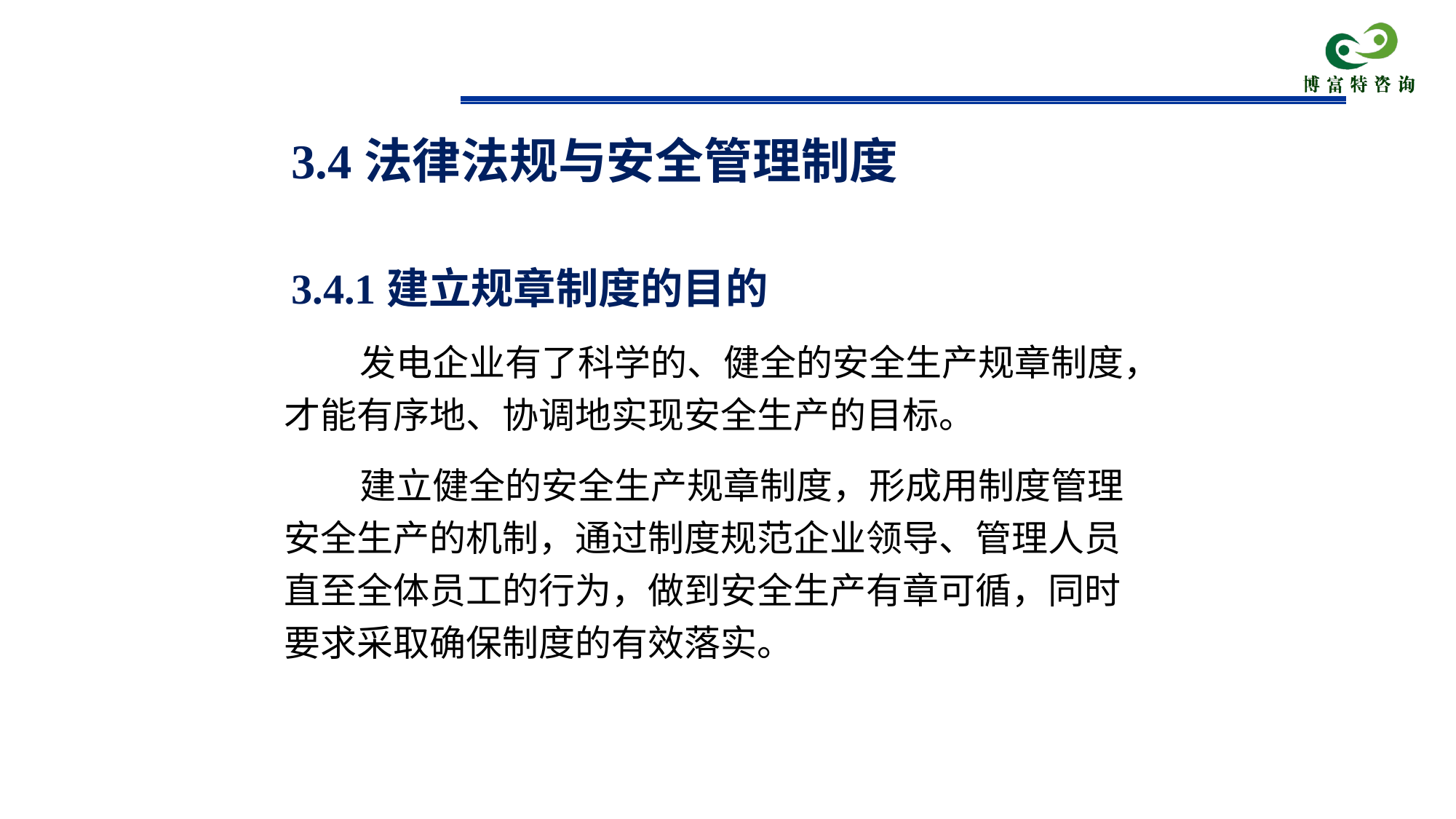

3.4法律法规与安全管理制度
3.4.1建立规章制度的目的
发电企业有了科学的、健全的安全生产规章制度，才能有序地、协调地实现安全生产的目标。
建立健全的安全生产规章制度，形成用制度管理安全生产的机制，通过制度规范企业领导、管理人员直至全体员工的行为，做到安全生产有章可循，同时要求采取确保制度的有效落实。